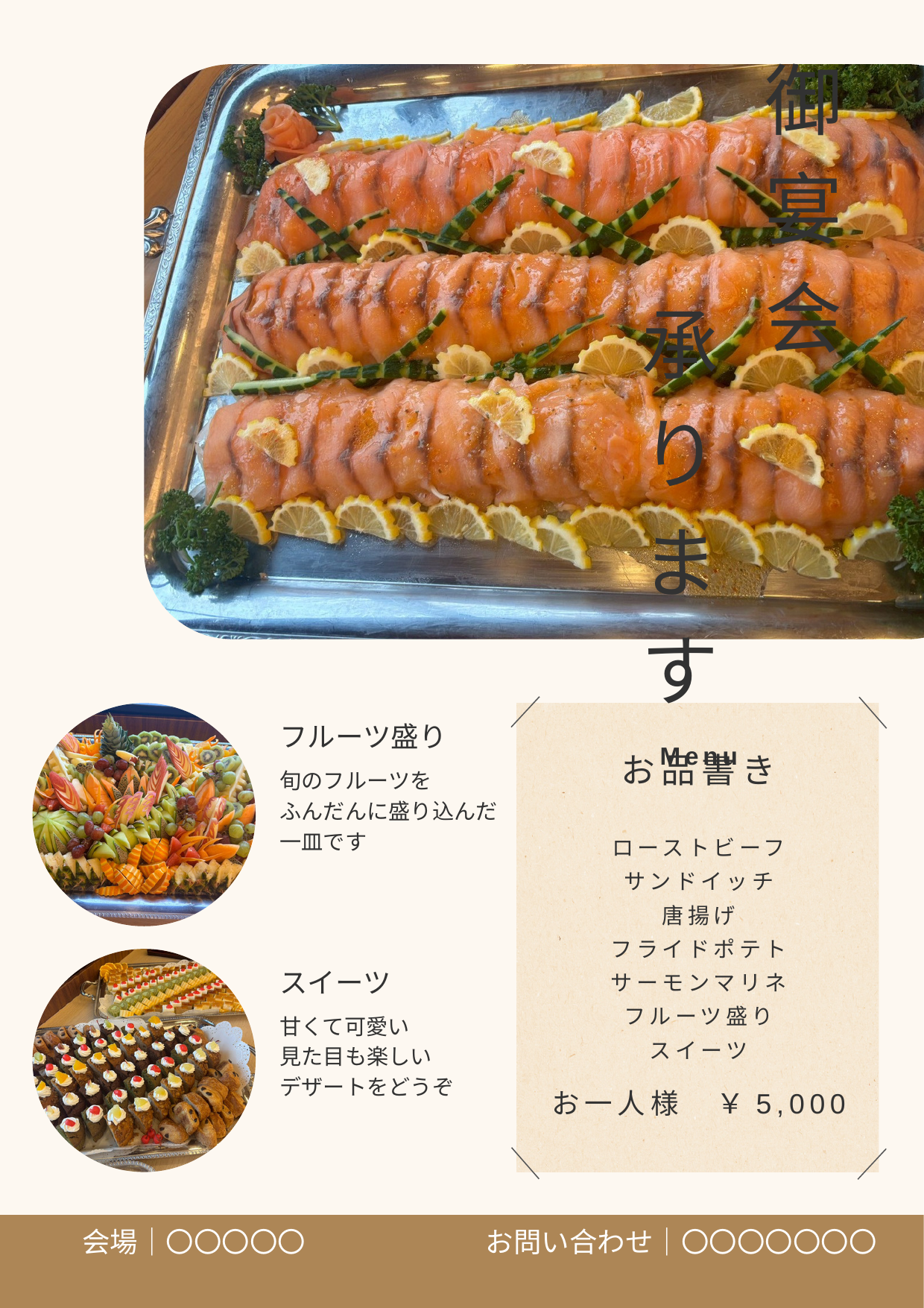

御宴会

承ります

フルーツ盛り
Menu
お品書き
旬のフルーツを
ふんだんに盛り込んだ
一皿です
ローストビーフ
サンドイッチ
唐揚げ
フライドポテト
サーモンマリネ
フルーツ盛り
スイーツ

スイーツ
甘くて可愛い
見た目も楽しい
デザートをどうぞ
お一人様　￥5,000

会場｜〇〇〇〇〇
お問い合わせ｜〇〇〇〇〇〇〇